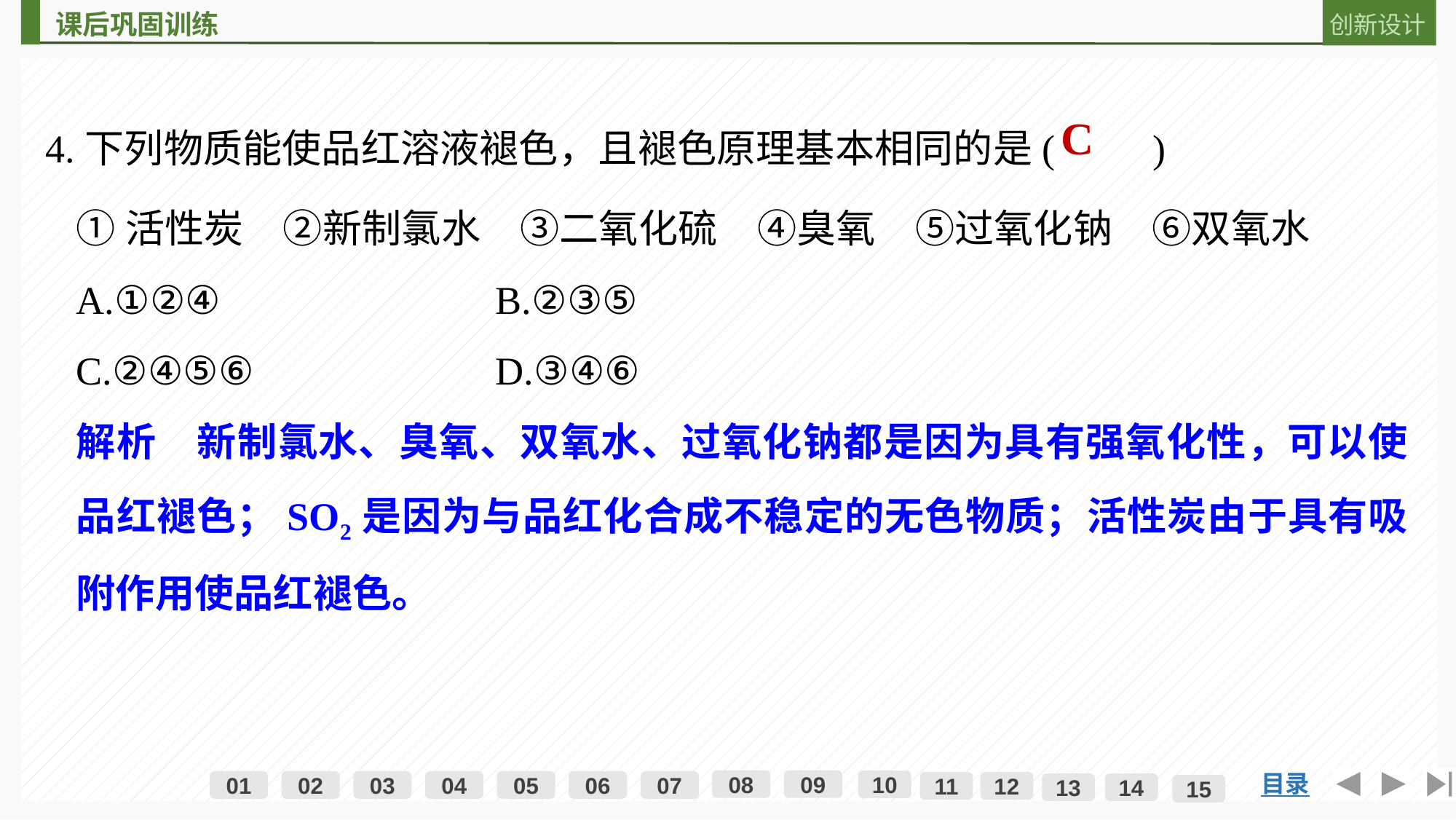

4.下列物质能使品红溶液褪色，且褪色原理基本相同的是(　　)
C
①活性炭　②新制氯水　③二氧化硫　④臭氧　⑤过氧化钠　⑥双氧水
A.①②④	B.②③⑤
C.②④⑤⑥	D.③④⑥
解析　新制氯水、臭氧、双氧水、过氧化钠都是因为具有强氧化性，可以使品红褪色；SO2是因为与品红化合成不稳定的无色物质；活性炭由于具有吸附作用使品红褪色。